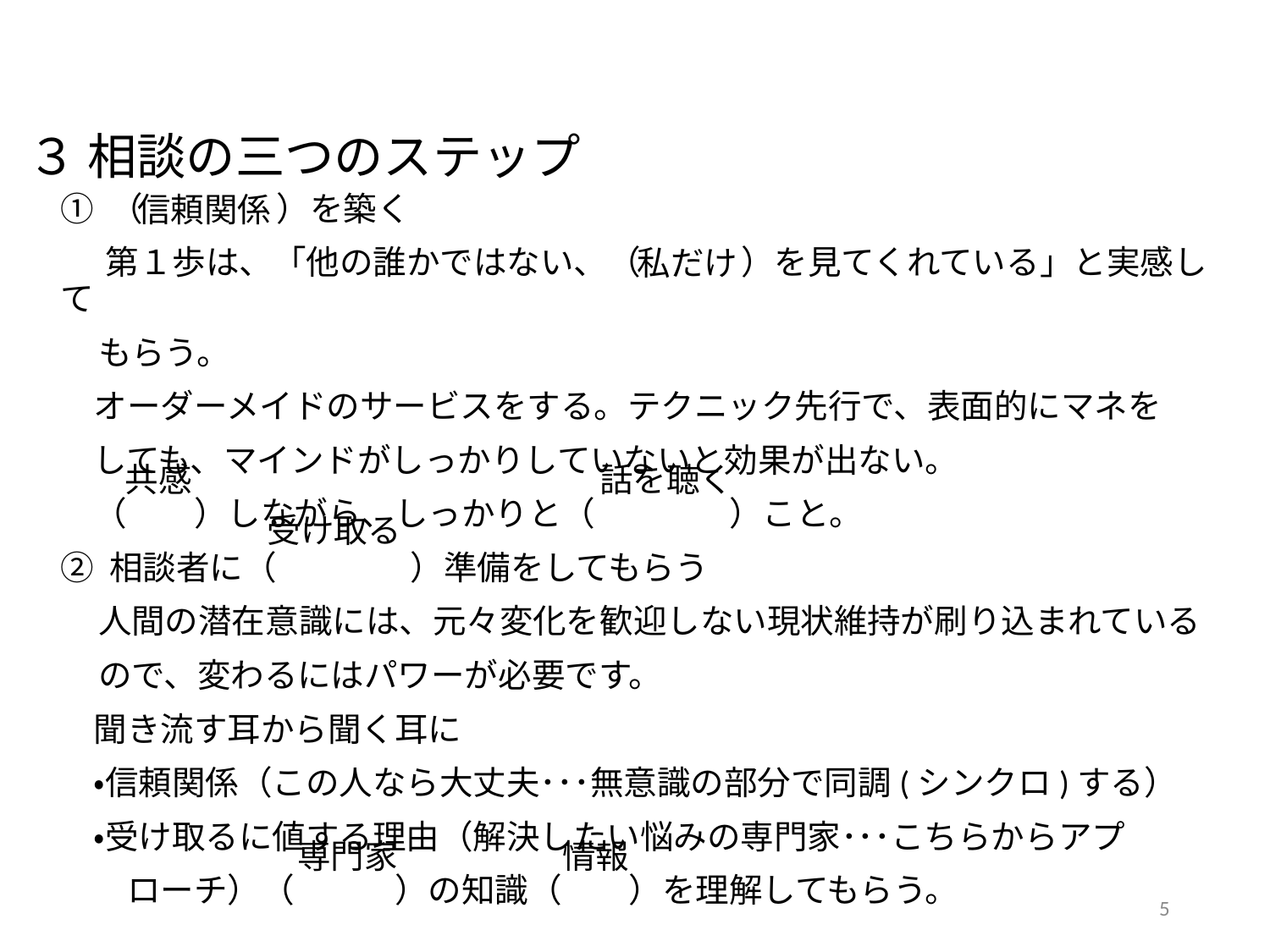

３ 相談の三つのステップ
信頼関係
① （　　　　）を築く
     第１歩は、「他の誰かではない、（　　　）を見てくれている」と実感して
    もらう。
　オーダーメイドのサービスをする。テクニック先行で、表面的にマネを
　しても、マインドがしっかりしていないと効果が出ない。
　（　　）しながら、しっかりと（　　　　）こと。
② 相談者に（　　　　）準備をしてもらう
    人間の潜在意識には、元々変化を歓迎しない現状維持が刷り込まれている
    ので、変わるにはパワーが必要です。
　聞き流す耳から聞く耳に
　・信頼関係（この人なら大丈夫･･･無意識の部分で同調(シンクロ)する）
　・受け取るに値する理由（解決したい悩みの専門家･･･こちらからアプ
　　ローチ）（　　　）の知識（　　）を理解してもらう。

私だけ
共感
話を聴く
受け取る
情報
専門家
5